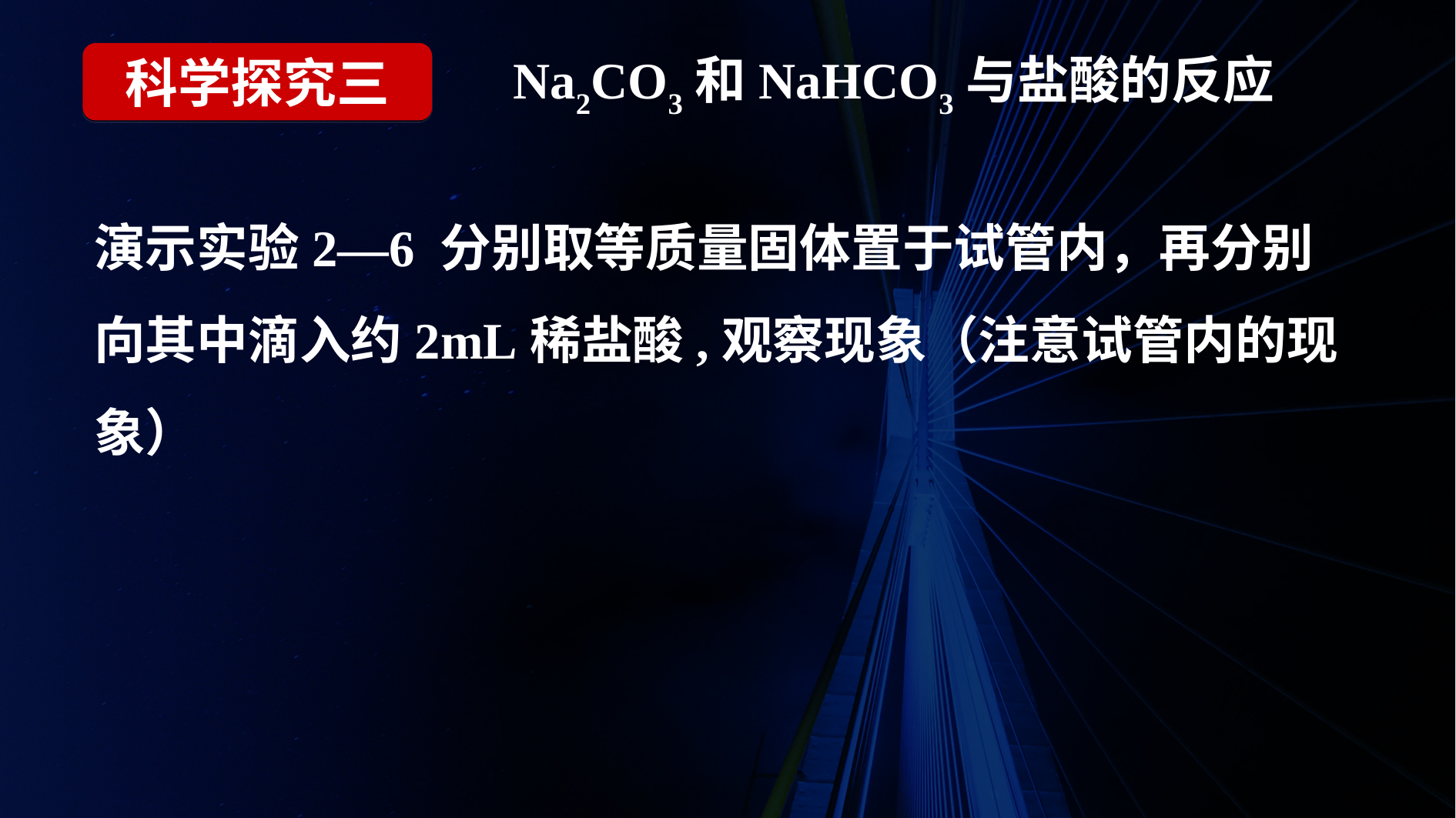

科学探究三
Na2CO3和NaHCO3与盐酸的反应
演示实验2—6 分别取等质量固体置于试管内，再分别向其中滴入约2mL稀盐酸,观察现象（注意试管内的现象）